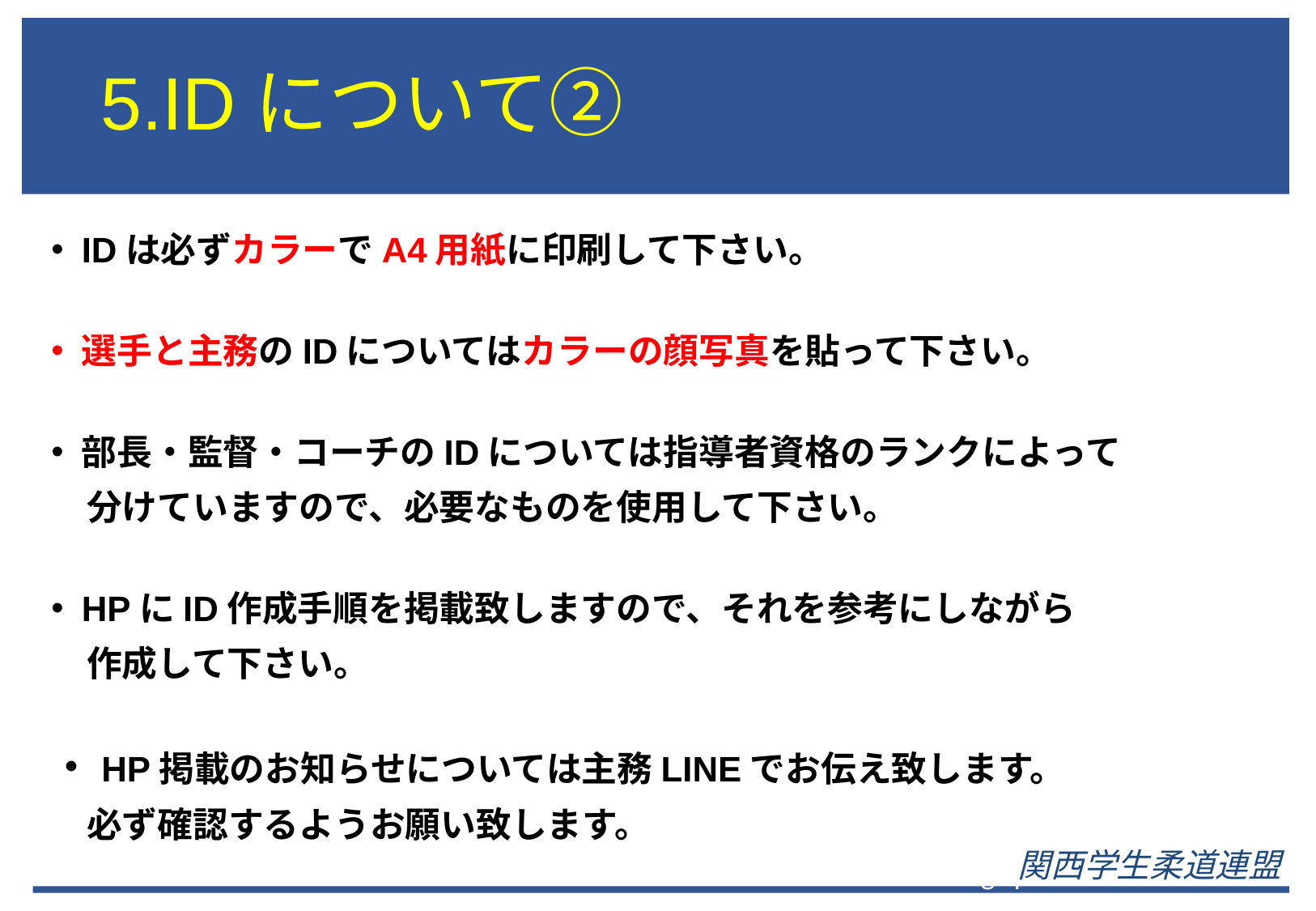

# 5.IDについて②

IDは必ずカラーでA4用紙に印刷して下さい。

選手と主務のIDについてはカラーの顔写真を貼って下さい。

部長・監督・コーチのIDについては指導者資格のランクによって
　分けていますので、必要なものを使用して下さい。

HPにID作成手順を掲載致しますので、それを参考にしながら
　作成して下さい。

・HP掲載のお知らせについては主務LINEでお伝え致します。
　必ず確認するようお願い致します。
関西学生柔道連盟